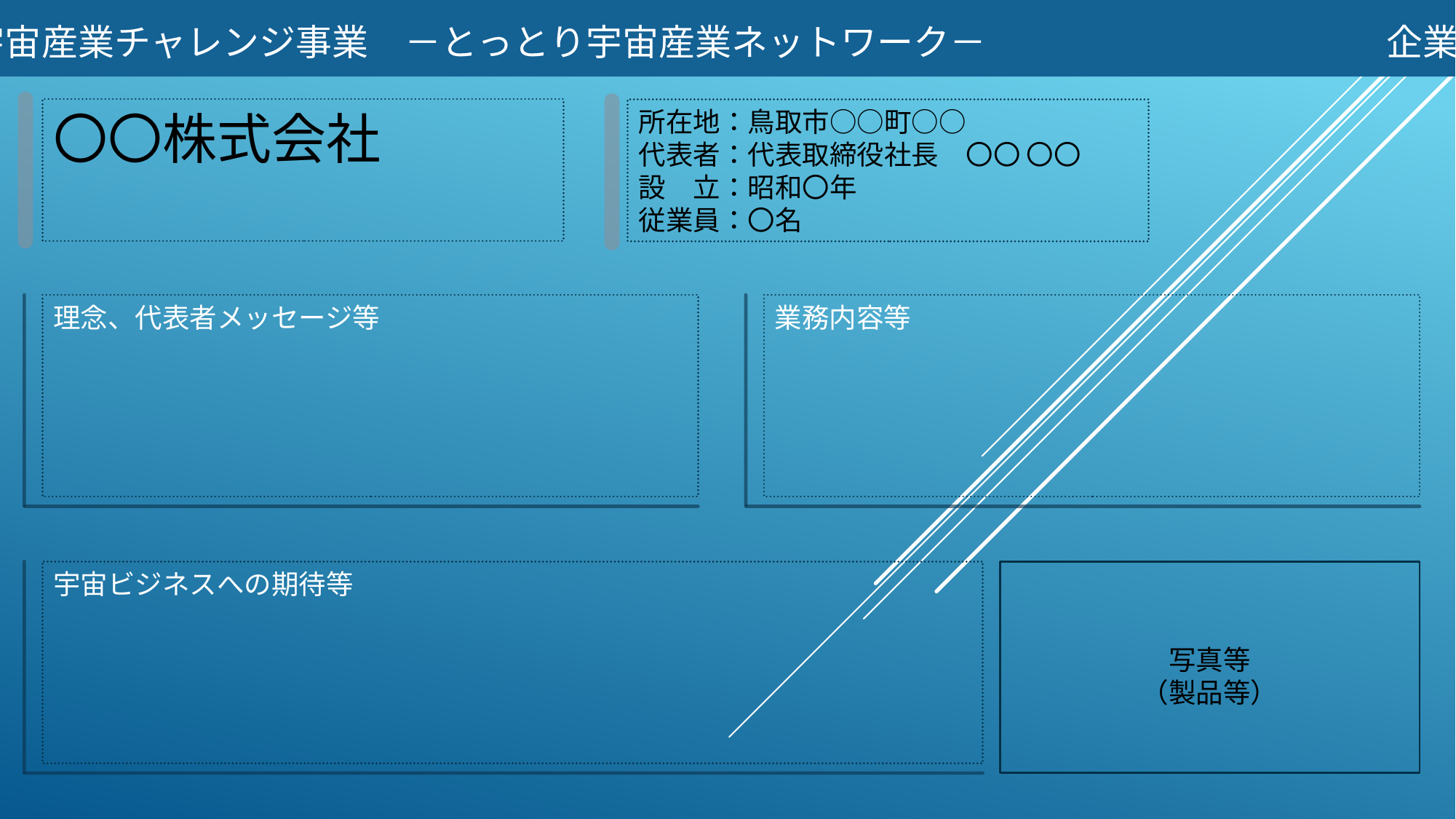

とっとり宇宙産業チャレンジ事業　－とっとり宇宙産業ネットワーク－　　　　　　　　　　　企業PRシート
〇〇株式会社
所在地：鳥取市○○町○○
代表者：代表取締役社長　〇〇 〇〇
設　立：昭和〇年
従業員：〇名
理念、代表者メッセージ等
業務内容等

宇宙ビジネスへの期待等

写真等
（製品等）